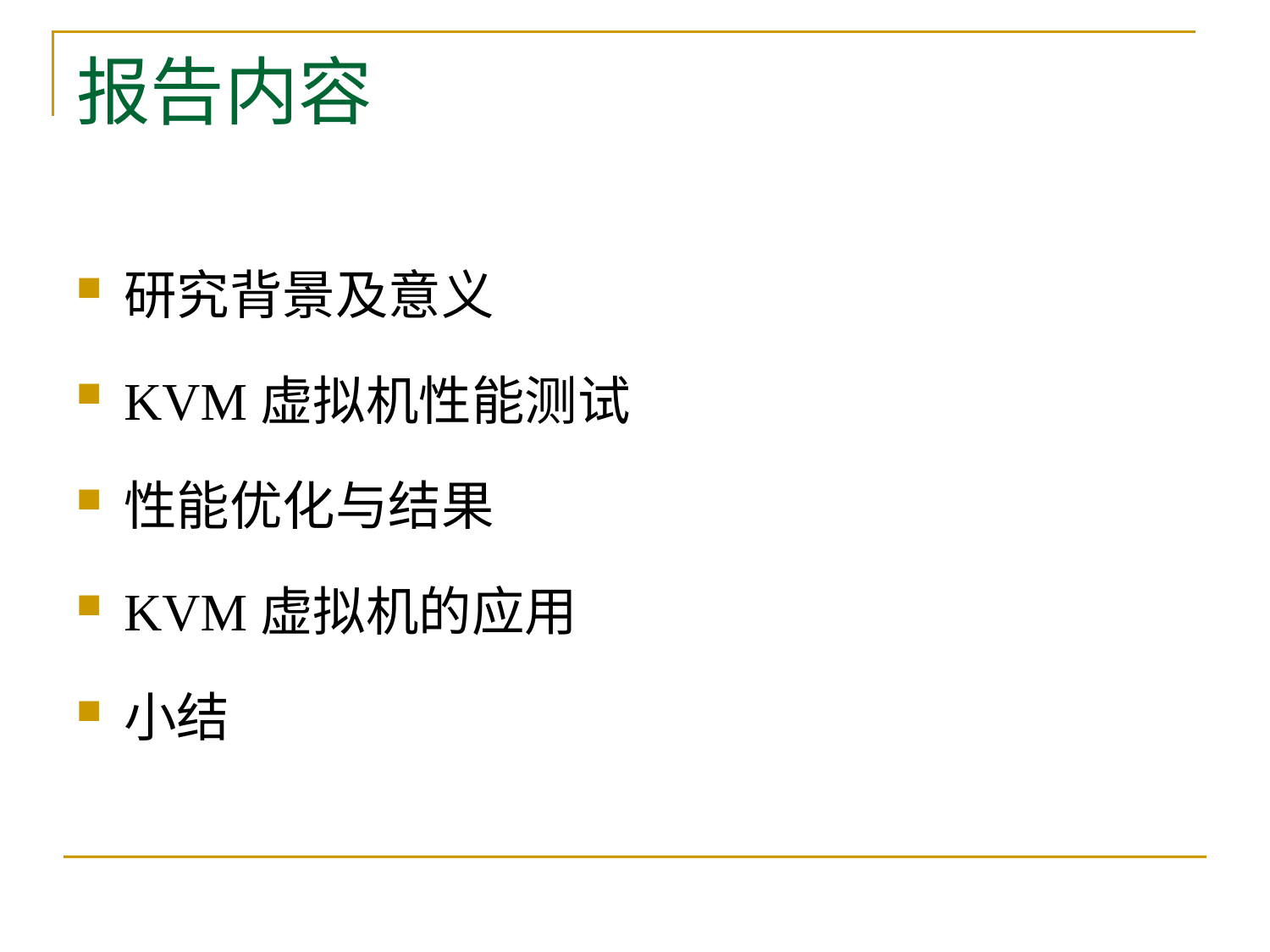

# 报告内容
研究背景及意义
KVM虚拟机性能测试
性能优化与结果
KVM虚拟机的应用
小结